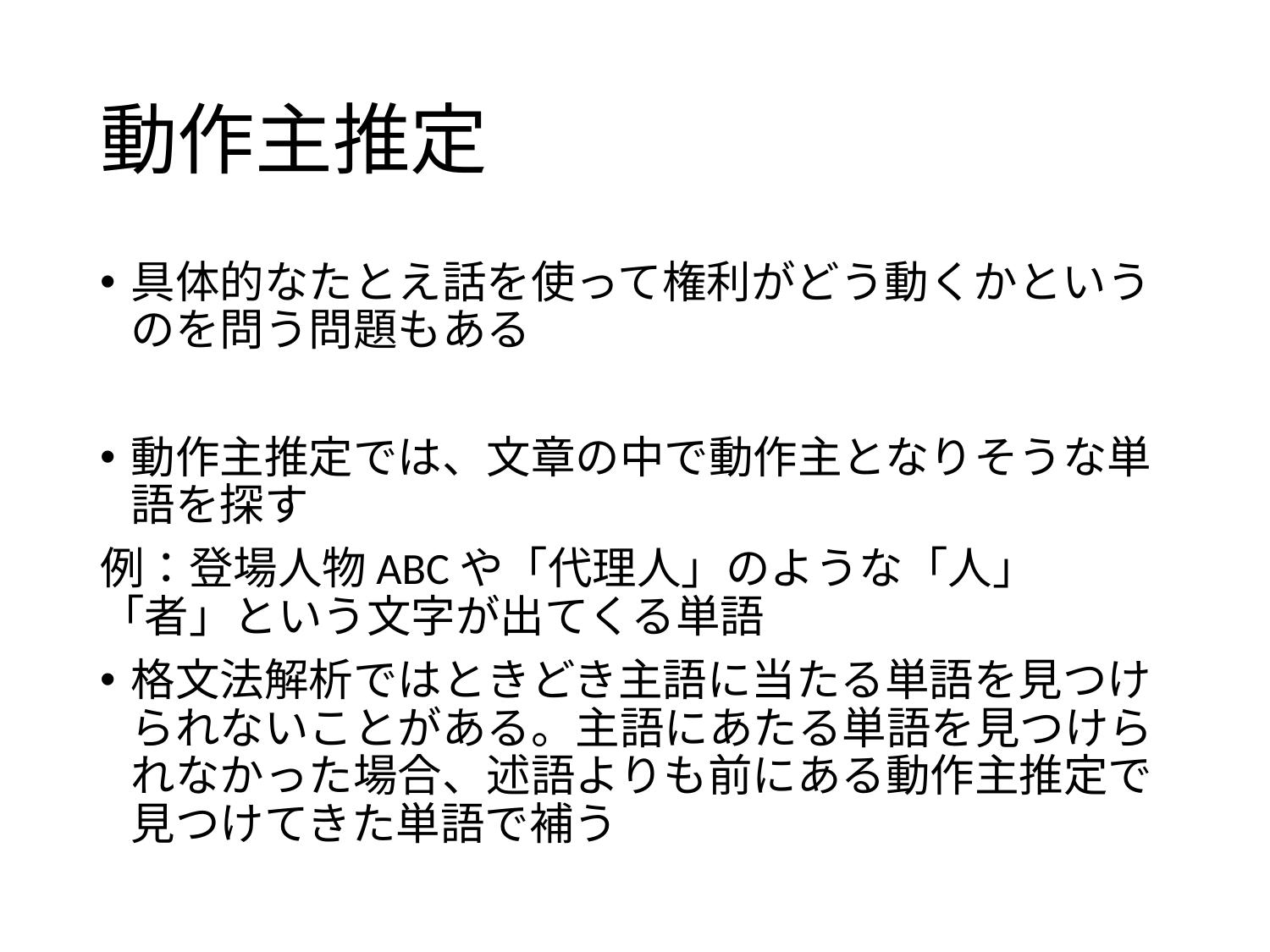

# 動作主推定
具体的なたとえ話を使って権利がどう動くかというのを問う問題もある

動作主推定では、文章の中で動作主となりそうな単語を探す
例：登場人物ABCや「代理人」のような「人」「者」という文字が出てくる単語
格文法解析ではときどき主語に当たる単語を見つけられないことがある。主語にあたる単語を見つけられなかった場合、述語よりも前にある動作主推定で見つけてきた単語で補う